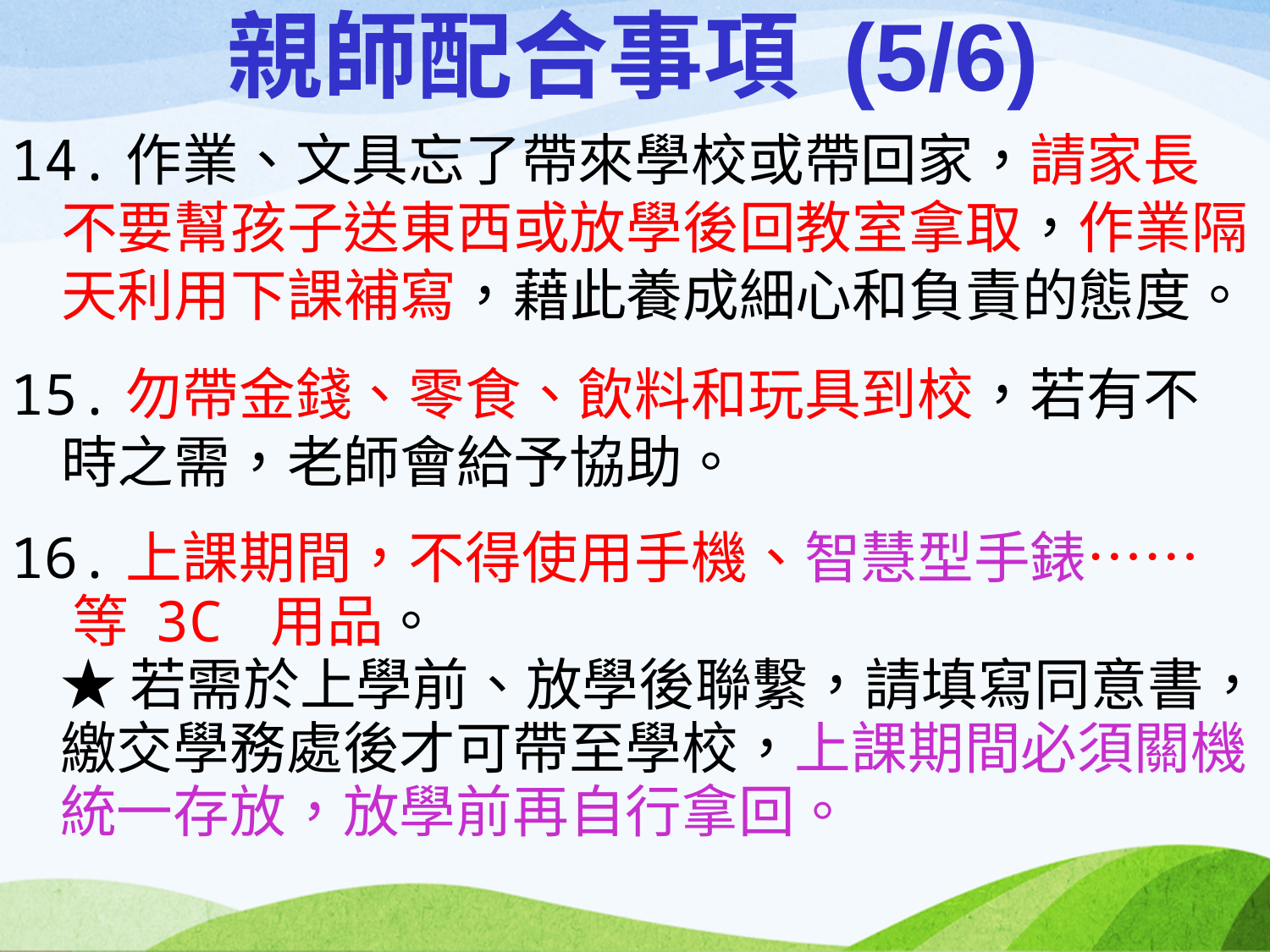

# 親師配合事項 (5/6)
14.作業、文具忘了帶來學校或帶回家，請家長不要幫孩子送東西或放學後回教室拿取，作業隔天利用下課補寫，藉此養成細心和負責的態度。
15.勿帶金錢、零食、飲料和玩具到校，若有不時之需，老師會給予協助。
16.上課期間，不得使用手機、智慧型手錶……等 3C 用品。
★若需於上學前、放學後聯繫，請填寫同意書，繳交學務處後才可帶至學校，上課期間必須關機統一存放，放學前再自行拿回。